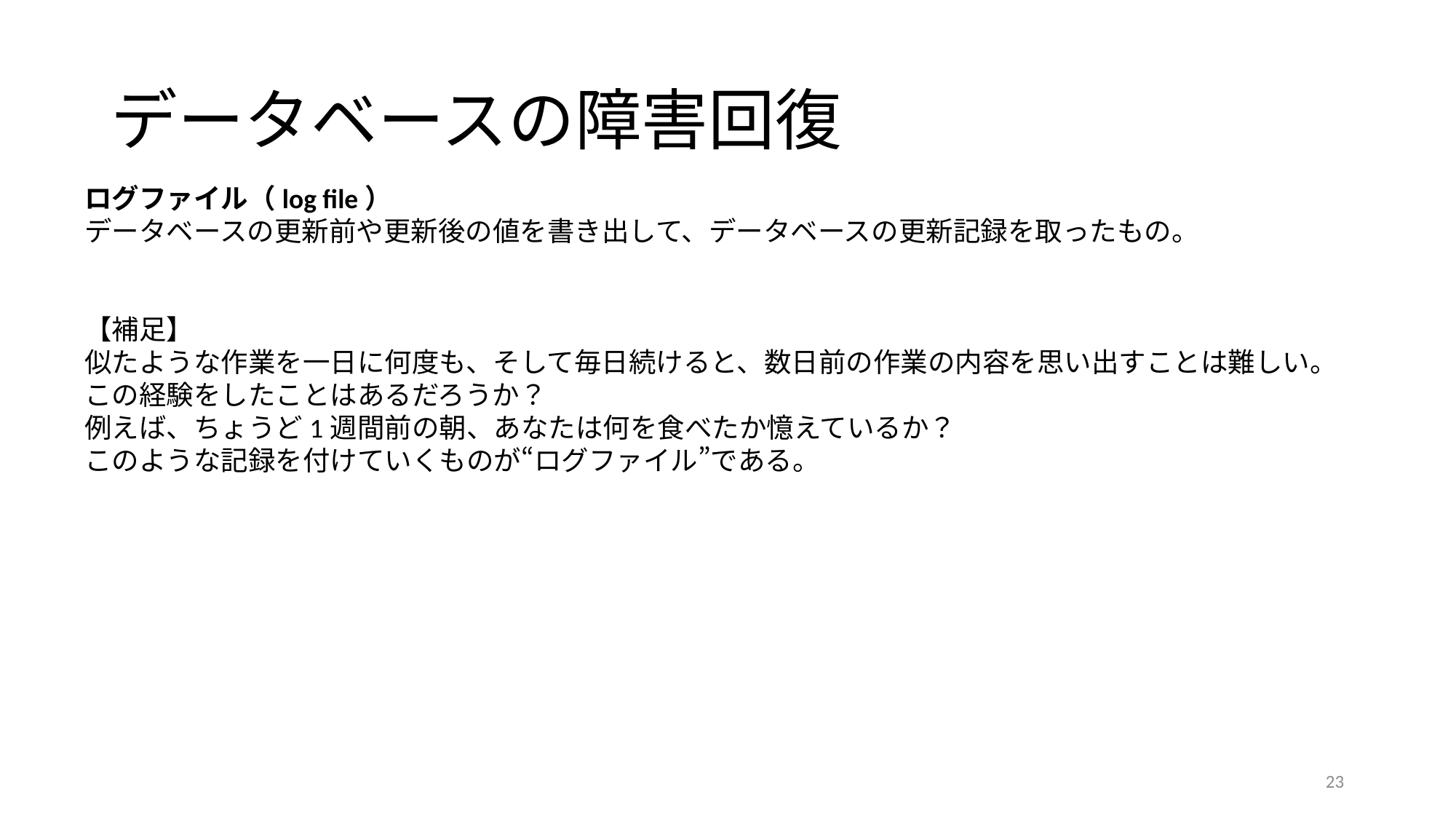

# データベースの障害回復
ログファイル（log file）
データベースの更新前や更新後の値を書き出して、データベースの更新記録を取ったもの。

【補足】
似たような作業を一日に何度も、そして毎日続けると、数日前の作業の内容を思い出すことは難しい。
この経験をしたことはあるだろうか？
例えば、ちょうど1週間前の朝、あなたは何を食べたか憶えているか？
このような記録を付けていくものが“ログファイル”である。

23